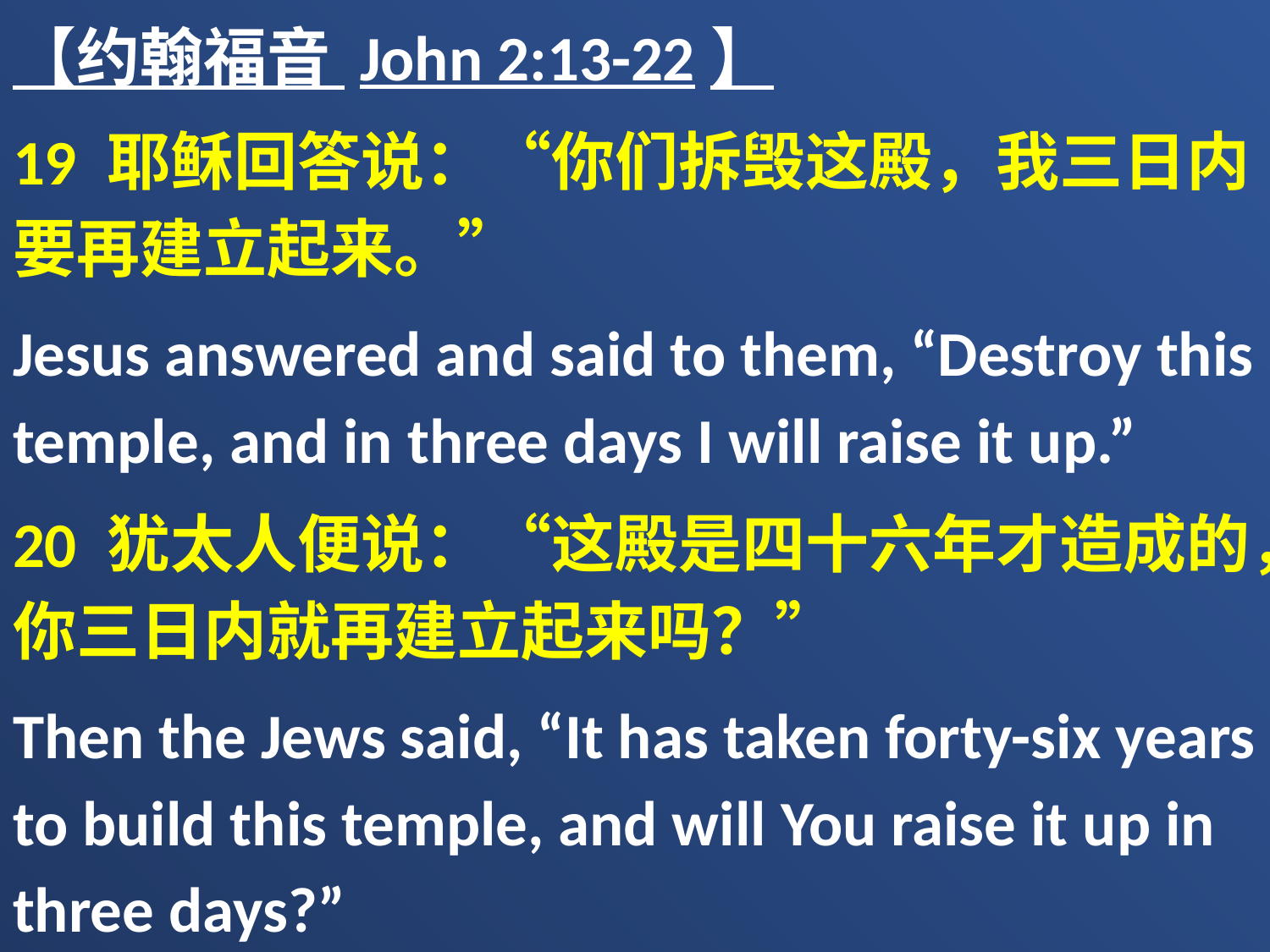

【约翰福音 John 2:13-22】
19 耶稣回答说：“你们拆毁这殿，我三日内要再建立起来。”
Jesus answered and said to them, “Destroy this temple, and in three days I will raise it up.”
20 犹太人便说：“这殿是四十六年才造成的，你三日内就再建立起来吗？”
Then the Jews said, “It has taken forty-six years to build this temple, and will You raise it up in three days?”